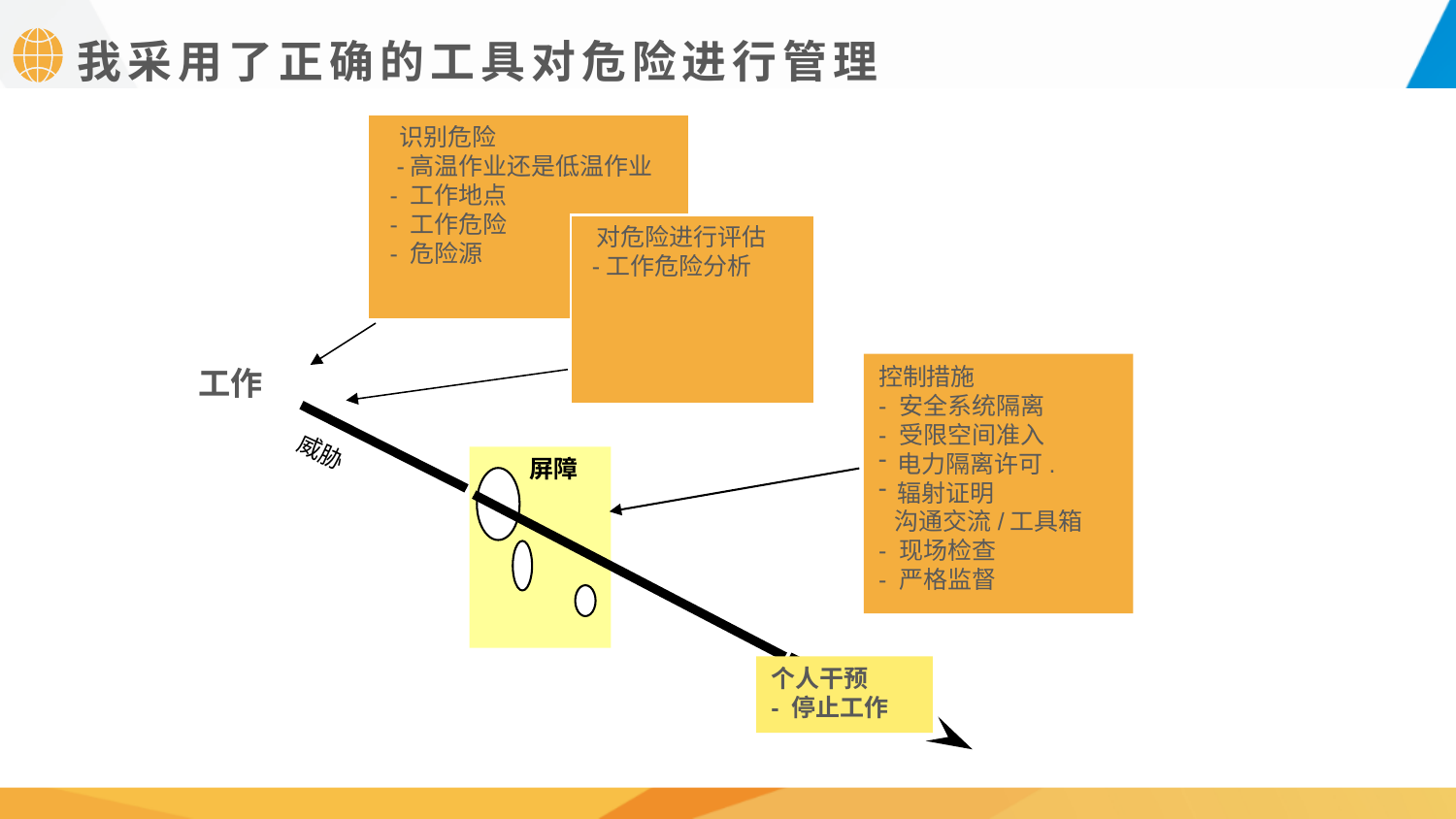

我采用了正确的工具对危险进行管理

  识别危险
  -高温作业还是低温作业
 - 工作地点
 - 工作危险
 - 危险源

 对危险进行评估
 -工作危险分析

控制措施
- 安全系统隔离
- 受限空间准入
 电力隔离许可.
 辐射证明
  沟通交流/工具箱
- 现场检查
- 严格监督

工作

威胁
       屏障

个人干预
- 停止工作